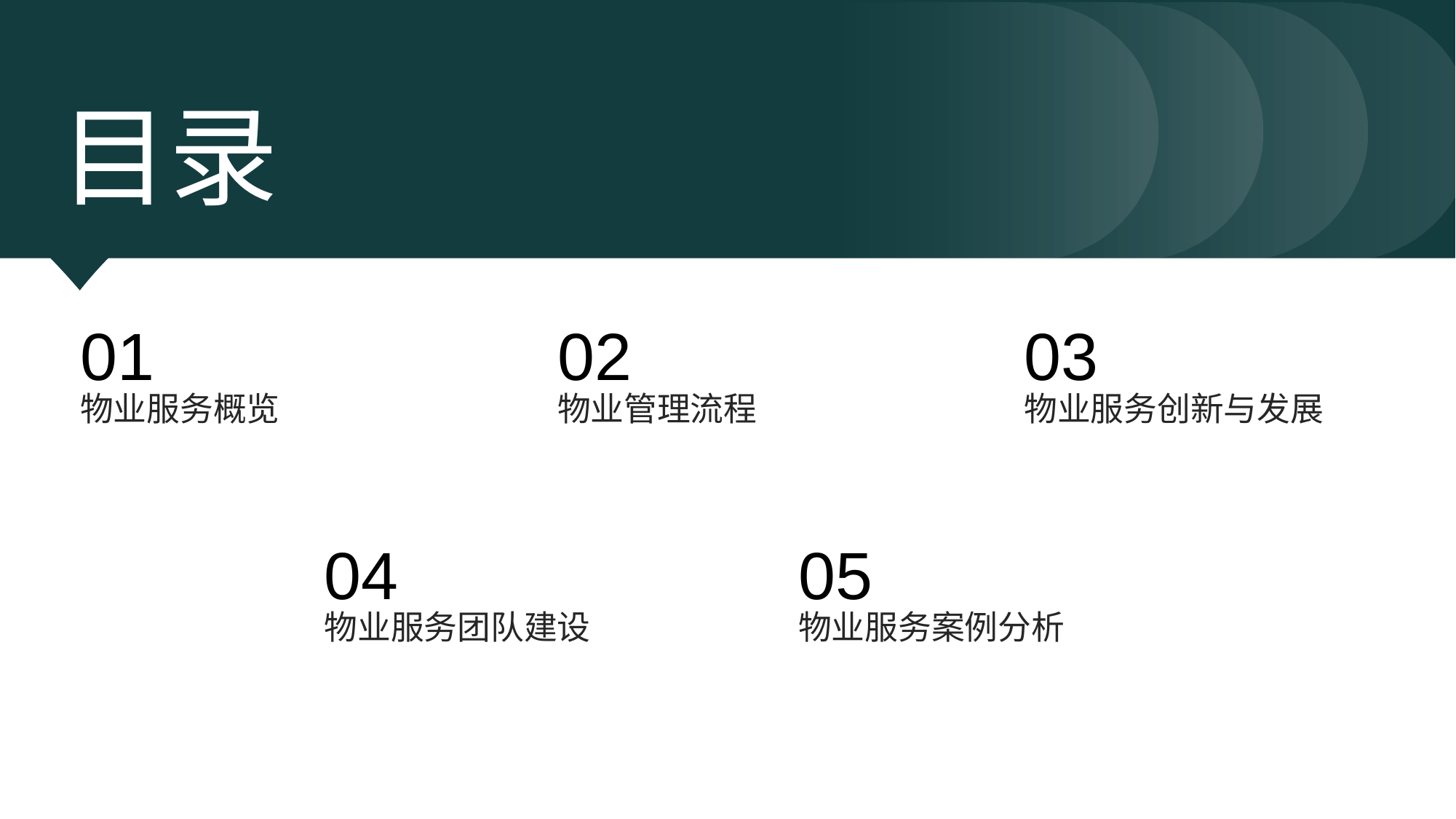

CONTENTS
目录

01
02
03
物业服务概览
物业管理流程
物业服务创新与发展
04
05
物业服务团队建设
物业服务案例分析